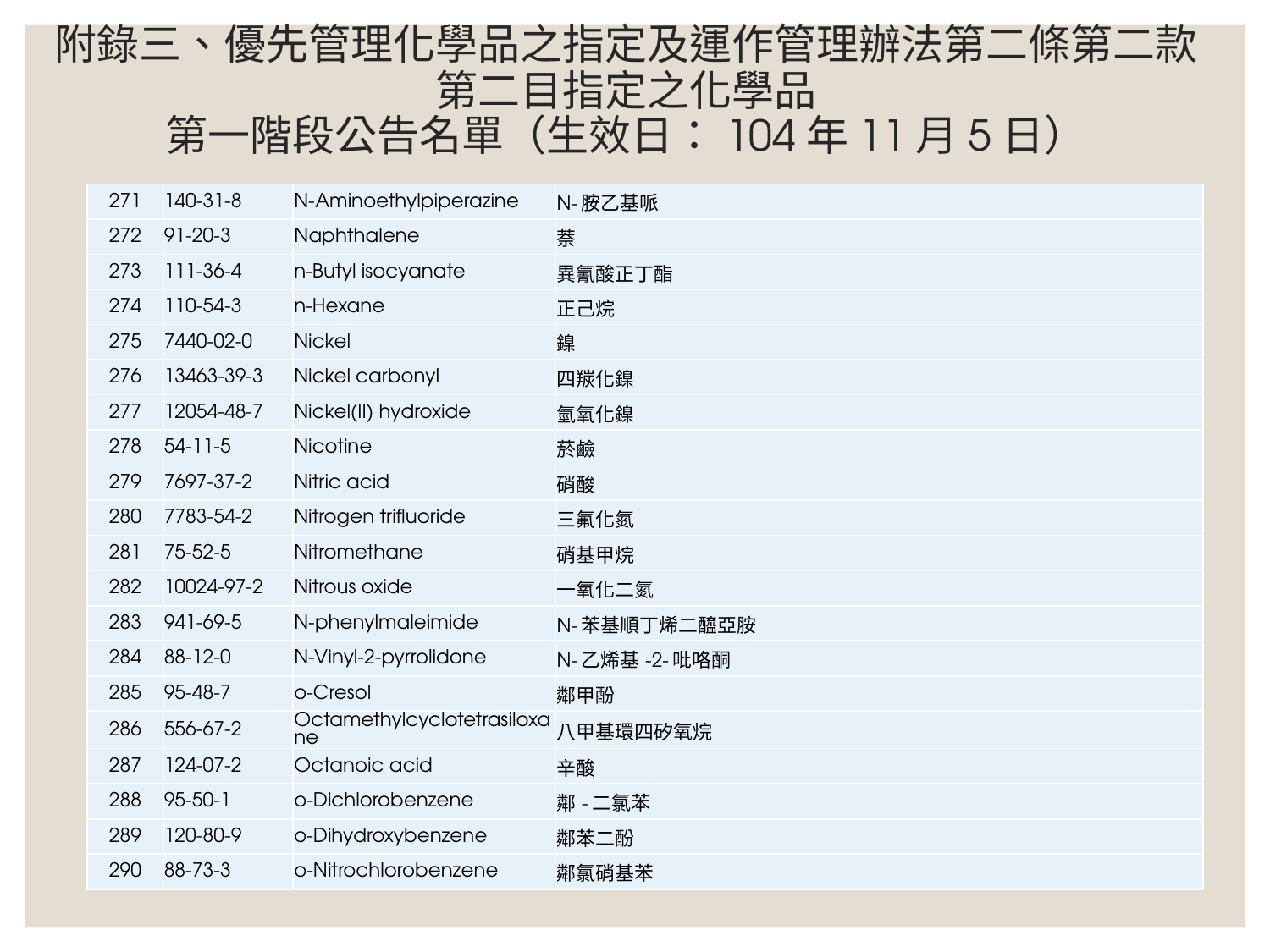

# 附錄三、優先管理化學品之指定及運作管理辦法第二條第二款第二目指定之化學品 第一階段公告名單（生效日：104年11月5日）
| 271 | 140-31-8 | N-Aminoethylpiperazine | N-胺乙基哌 |
| --- | --- | --- | --- |
| 272 | 91-20-3 | Naphthalene | 萘 |
| 273 | 111-36-4 | n-Butyl isocyanate | 異氰酸正丁酯 |
| 274 | 110-54-3 | n-Hexane | 正己烷 |
| 275 | 7440-02-0 | Nickel | 鎳 |
| 276 | 13463-39-3 | Nickel carbonyl | 四羰化鎳 |
| 277 | 12054-48-7 | Nickel(II) hydroxide | 氫氧化鎳 |
| 278 | 54-11-5 | Nicotine | 菸鹼 |
| 279 | 7697-37-2 | Nitric acid | 硝酸 |
| 280 | 7783-54-2 | Nitrogen trifluoride | 三氟化氮 |
| 281 | 75-52-5 | Nitromethane | 硝基甲烷 |
| 282 | 10024-97-2 | Nitrous oxide | 一氧化二氮 |
| 283 | 941-69-5 | N-phenylmaleimide | N-苯基順丁烯二醯亞胺 |
| 284 | 88-12-0 | N-Vinyl-2-pyrrolidone | N-乙烯基-2-吡咯酮 |
| 285 | 95-48-7 | o-Cresol | 鄰甲酚 |
| 286 | 556-67-2 | Octamethylcyclotetrasiloxane | 八甲基環四矽氧烷 |
| 287 | 124-07-2 | Octanoic acid | 辛酸 |
| 288 | 95-50-1 | o-Dichlorobenzene | 鄰-二氯苯 |
| 289 | 120-80-9 | o-Dihydroxybenzene | 鄰苯二酚 |
| 290 | 88-73-3 | o-Nitrochlorobenzene | 鄰氯硝基苯 |